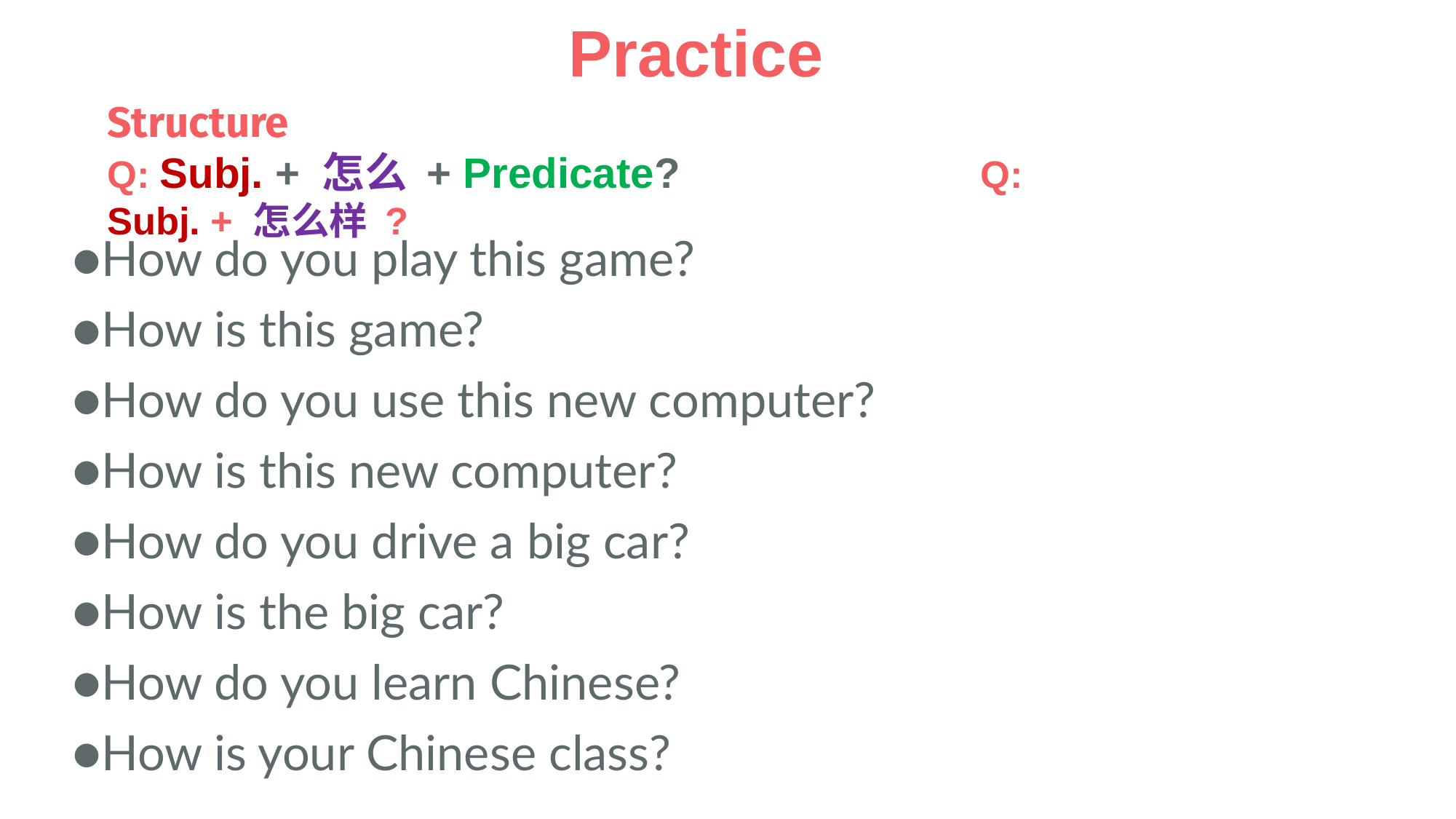

# Practice
Structure
Q: Subj. + 怎么 + Predicate?			Q: Subj. + 怎么样 ?
How do you play this game?
How is this game?
How do you use this new computer?
How is this new computer?
How do you drive a big car?
How is the big car?
How do you learn Chinese?
How is your Chinese class?